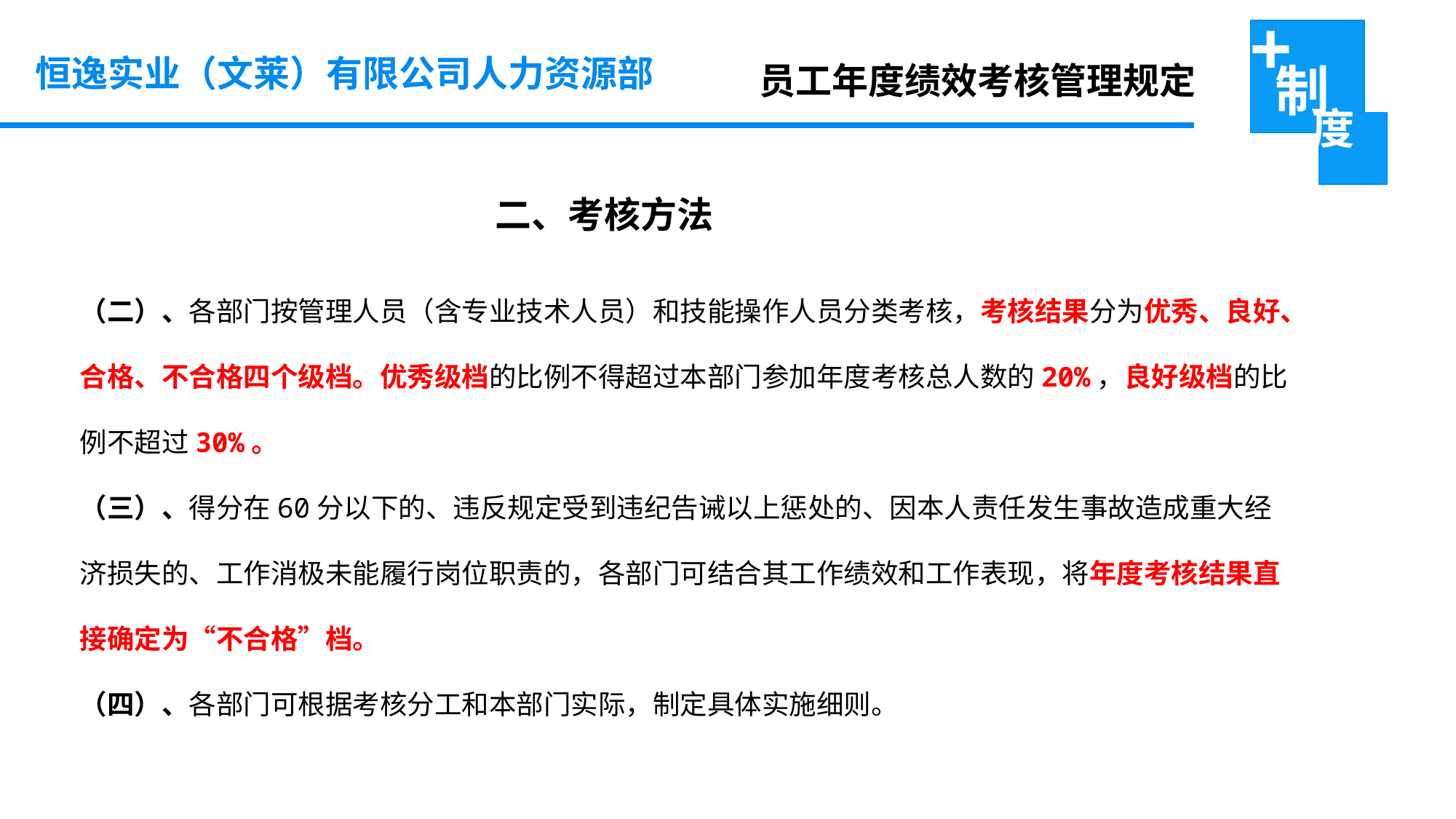

恒逸实业（文莱）有限公司人力资源部
员工年度绩效考核管理规定
 二、考核方法
（二）、各部门按管理人员（含专业技术人员）和技能操作人员分类考核，考核结果分为优秀、良好、合格、不合格四个级档。优秀级档的比例不得超过本部门参加年度考核总人数的20%，良好级档的比例不超过30%。
（三）、得分在60分以下的、违反规定受到违纪告诫以上惩处的、因本人责任发生事故造成重大经济损失的、工作消极未能履行岗位职责的，各部门可结合其工作绩效和工作表现，将年度考核结果直接确定为“不合格”档。
（四）、各部门可根据考核分工和本部门实际，制定具体实施细则。